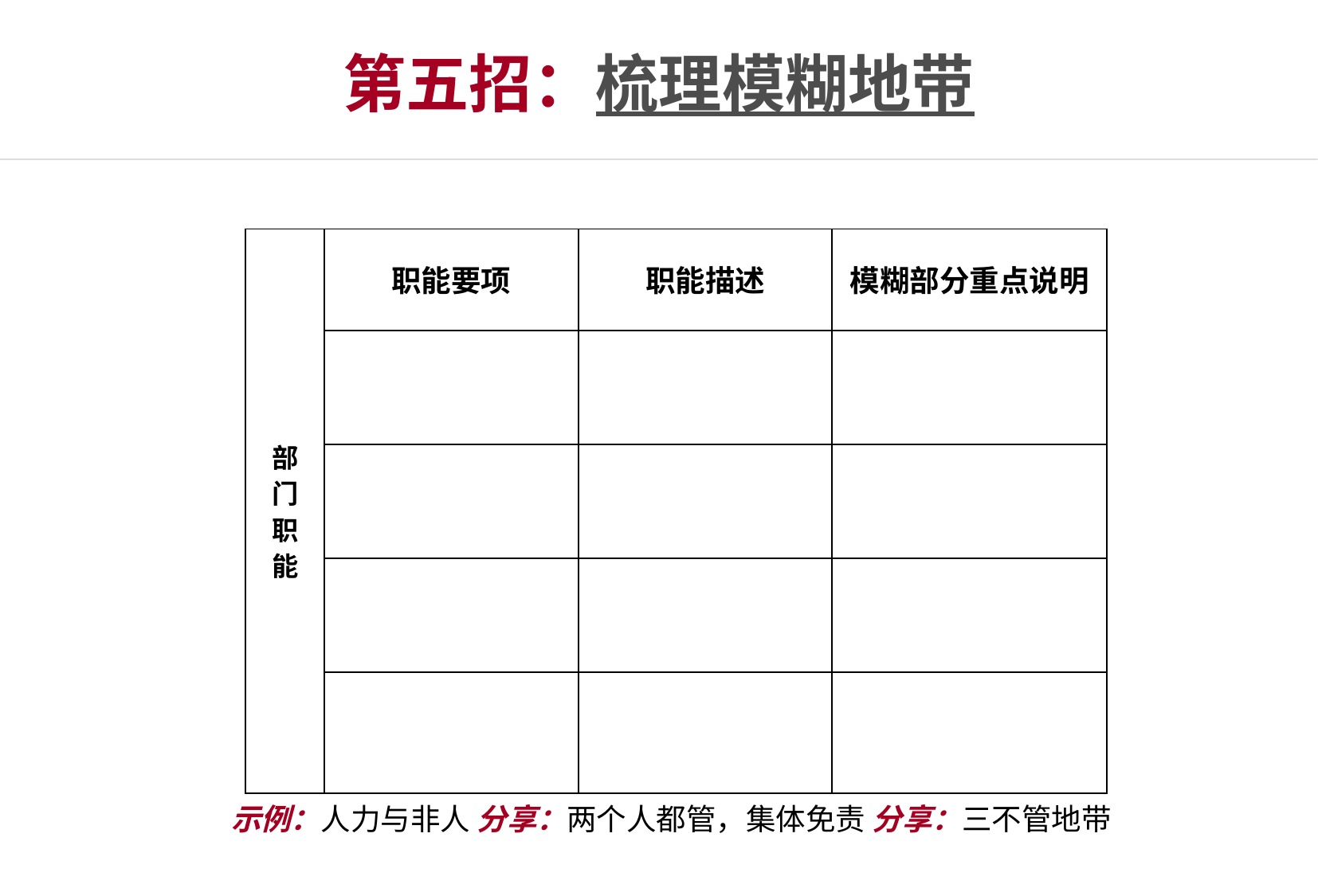

第五招：梳理模糊地带
| 部 门 职 能 | 职能要项 | 职能描述 | 模糊部分重点说明 |
| --- | --- | --- | --- |
|  |  |  |  |
|  |  |  |  |
|  |  |  |  |
|  |  |  |  |
示例：人力与非人 分享：两个人都管，集体免责 分享：三不管地带